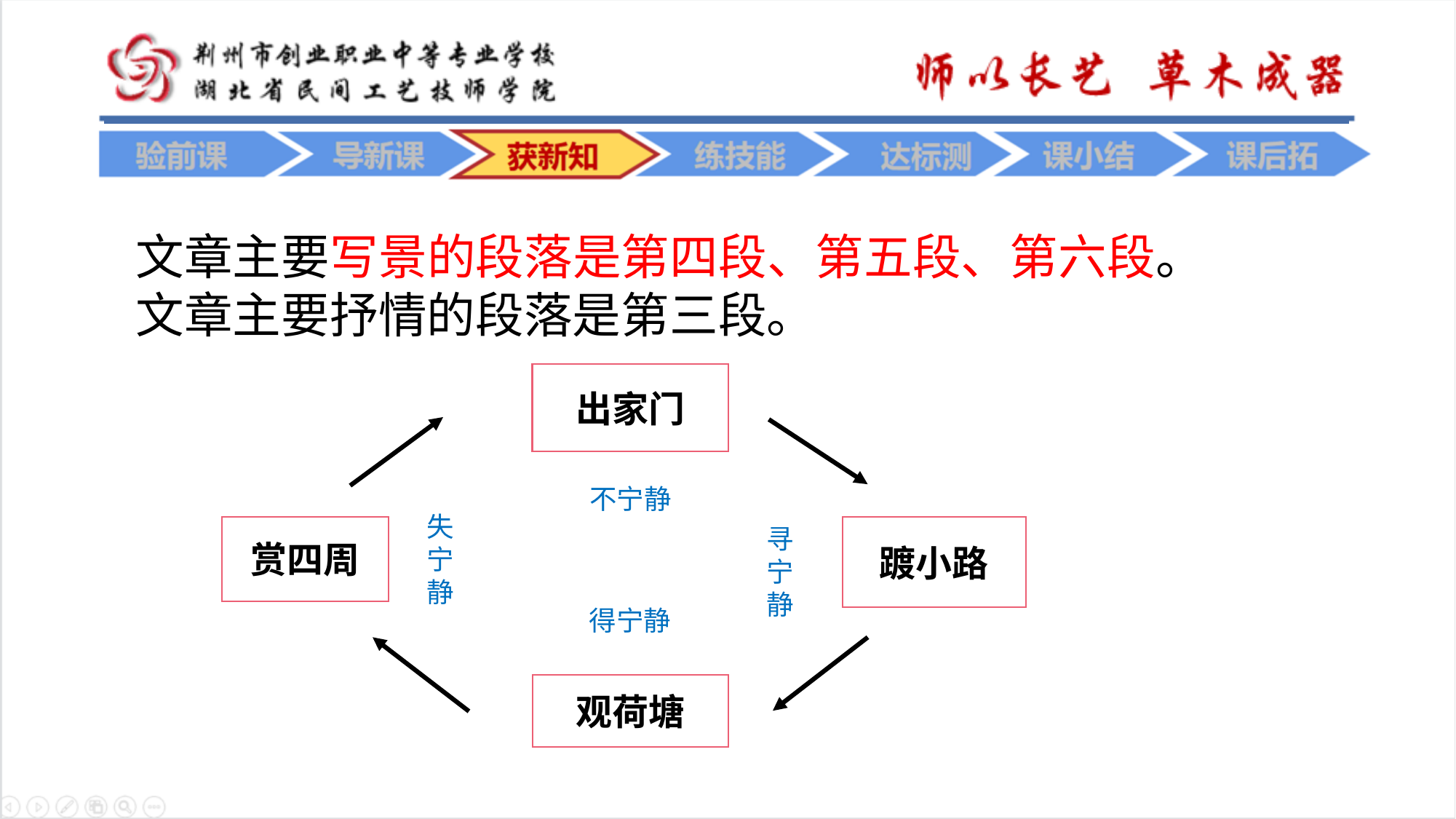

文章主要写景的段落是第四段、第五段、第六段。文章主要抒情的段落是第三段。
出家门
不宁静
失
宁
静
赏四周
寻
宁
静
踱小路
得宁静
观荷塘